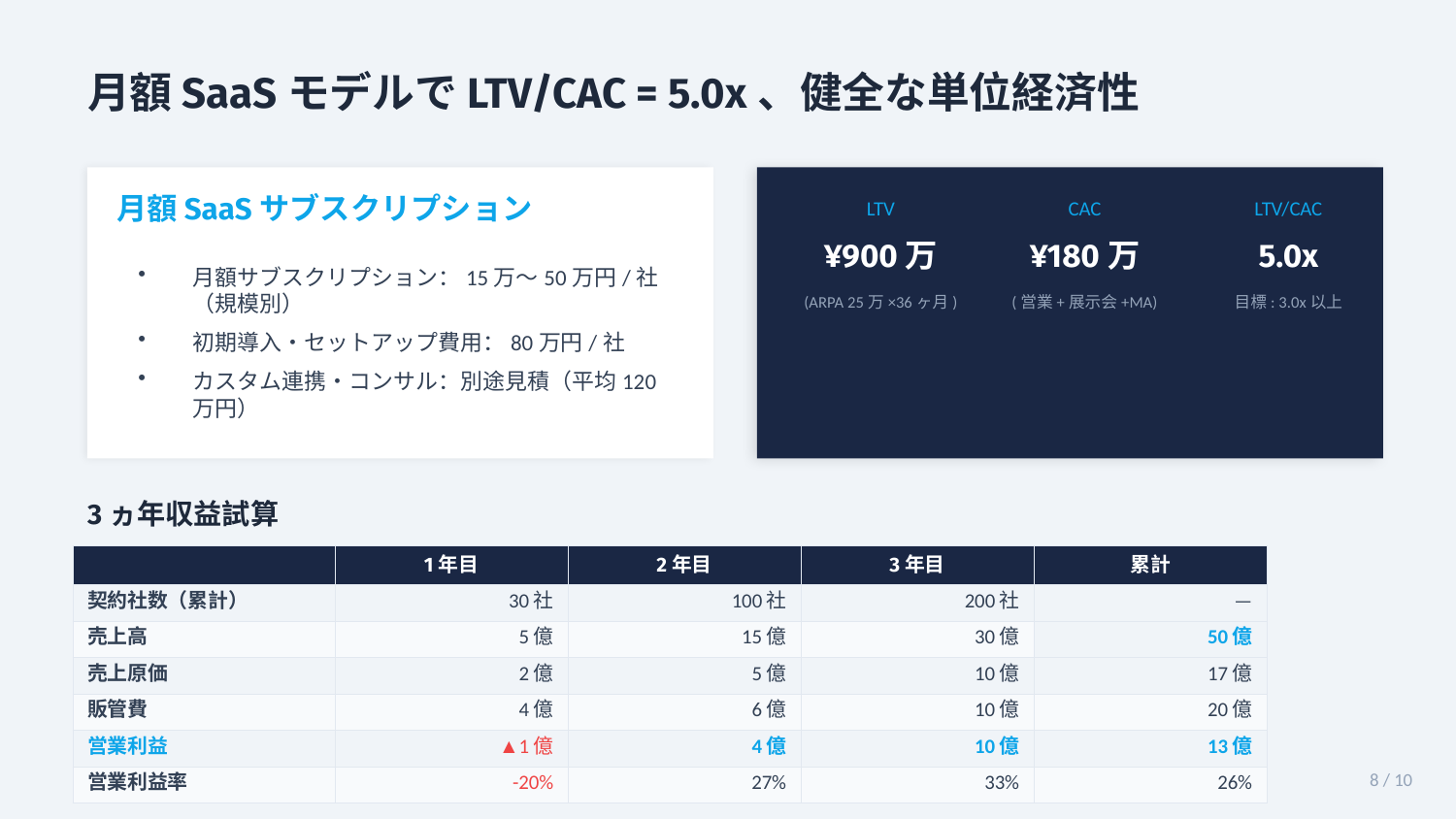

月額SaaSモデルでLTV/CAC = 5.0x、健全な単位経済性

月額SaaSサブスクリプション
LTV
CAC
LTV/CAC
¥900万
¥180万
5.0x
月額サブスクリプション：15万〜50万円/社（規模別）
初期導入・セットアップ費用：80万円/社
カスタム連携・コンサル：別途見積（平均120万円）
(ARPA 25万×36ヶ月)
(営業+展示会+MA)
目標: 3.0x以上
3ヵ年収益試算
|  | 1年目 | 2年目 | 3年目 | 累計 |
| --- | --- | --- | --- | --- |
| 契約社数（累計） | 30社 | 100社 | 200社 | — |
| 売上高 | 5億 | 15億 | 30億 | 50億 |
| 売上原価 | 2億 | 5億 | 10億 | 17億 |
| 販管費 | 4億 | 6億 | 10億 | 20億 |
| 営業利益 | ▲1億 | 4億 | 10億 | 13億 |
| 営業利益率 | -20% | 27% | 33% | 26% |
8 / 10